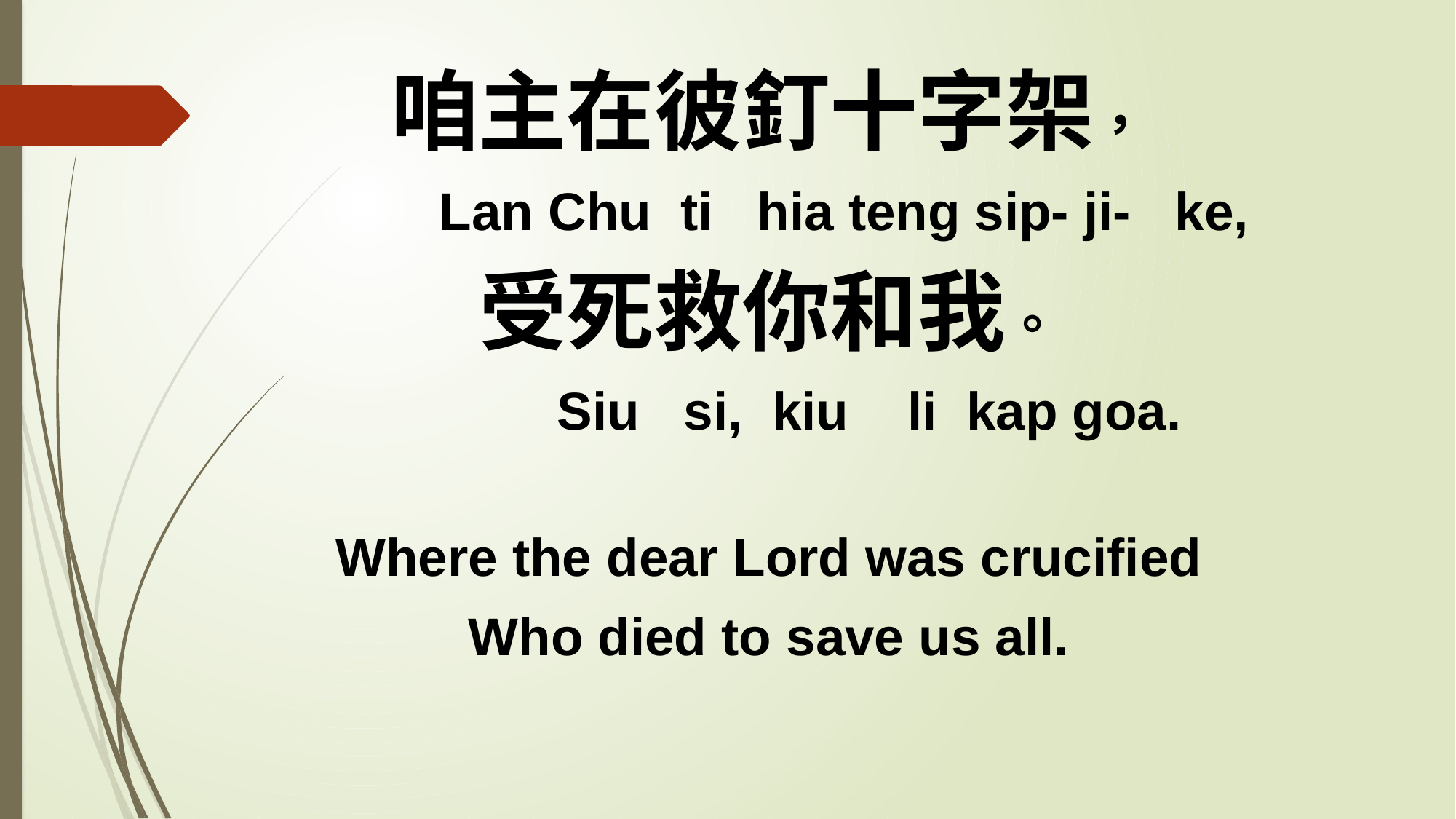

咱主在彼釘十字架，
             Lan Chu  ti   hia teng sip- ji-   ke,
受死救你和我。
                     Siu   si,  kiu    li  kap goa.

Where the dear Lord was crucified
Who died to save us all.